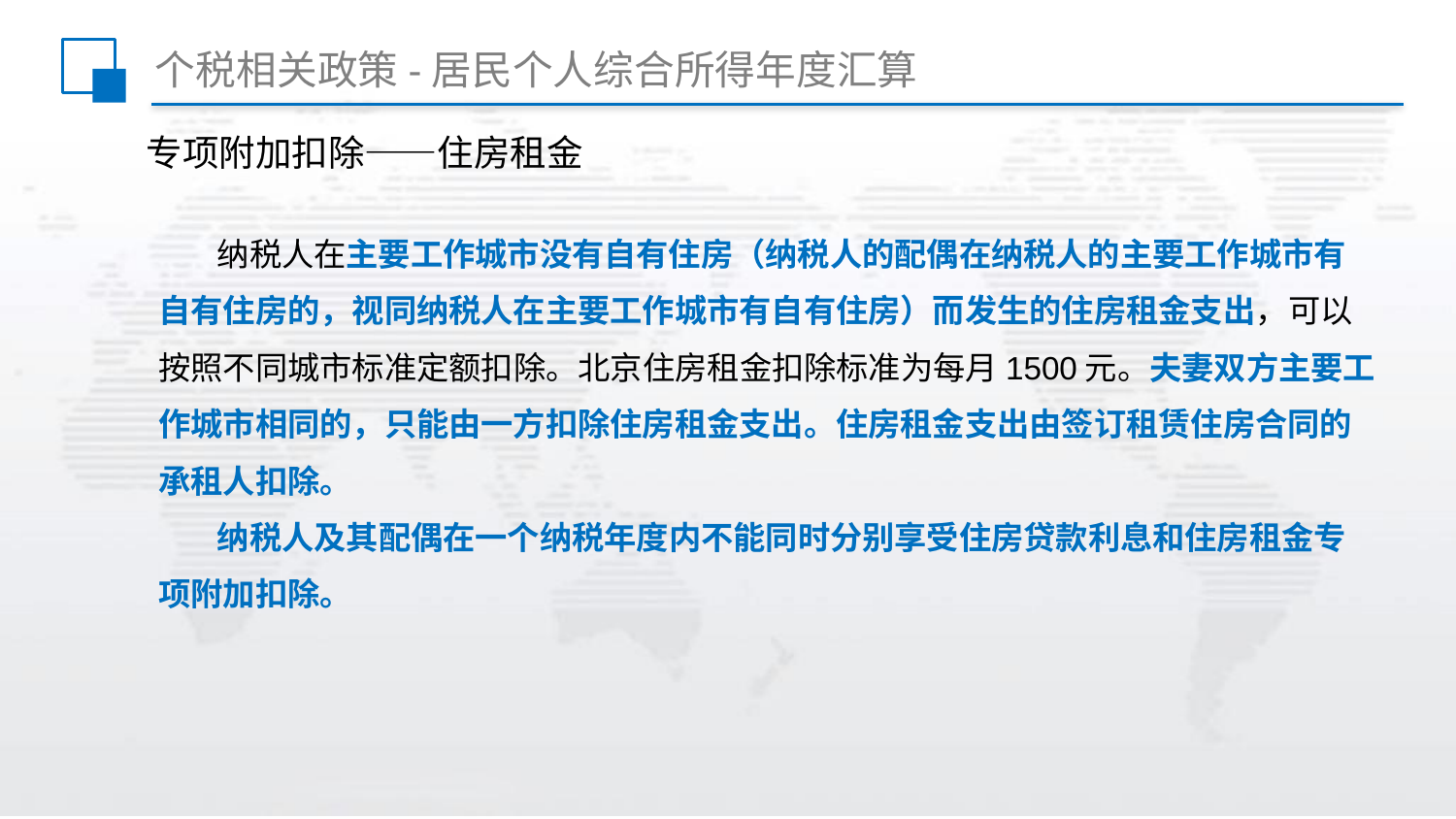

# 个税相关政策-居民个人综合所得年度汇算
专项附加扣除——住房租金
       纳税人在主要工作城市没有自有住房（纳税人的配偶在纳税人的主要工作城市有自有住房的，视同纳税人在主要工作城市有自有住房）而发生的住房租金支出，可以按照不同城市标准定额扣除。北京住房租金扣除标准为每月1500元。夫妻双方主要工作城市相同的，只能由一方扣除住房租金支出。住房租金支出由签订租赁住房合同的承租人扣除。
       纳税人及其配偶在一个纳税年度内不能同时分别享受住房贷款利息和住房租金专项附加扣除。